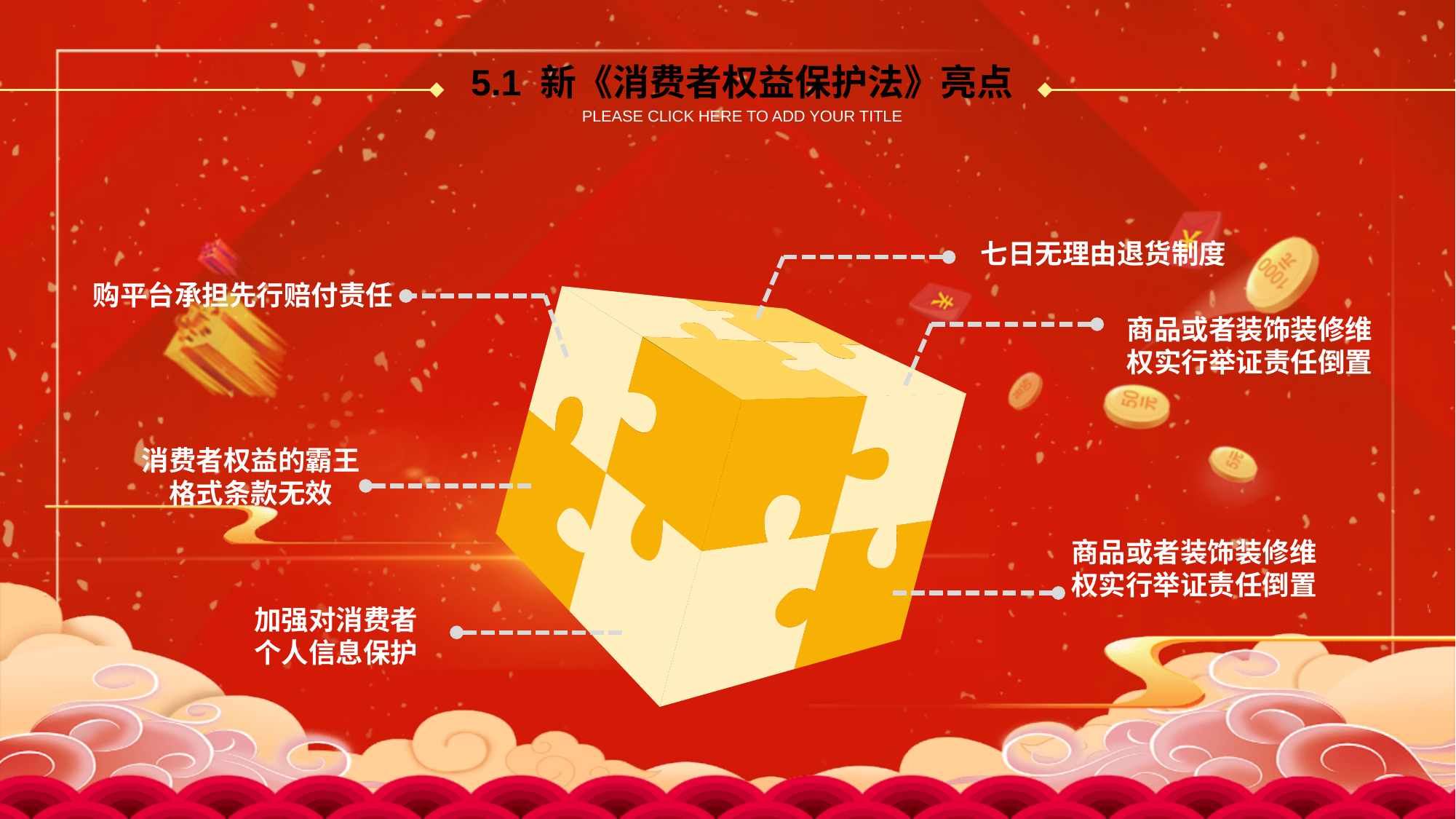

5.1 新《消费者权益保护法》亮点
PLEASE CLICK HERE TO ADD YOUR TITLE
七日无理由退货制度
购平台承担先行赔付责任

商品或者装饰装修维权实行举证责任倒置

消费者权益的霸王格式条款无效

商品或者装饰装修维权实行举证责任倒置
加强对消费者个人信息保护